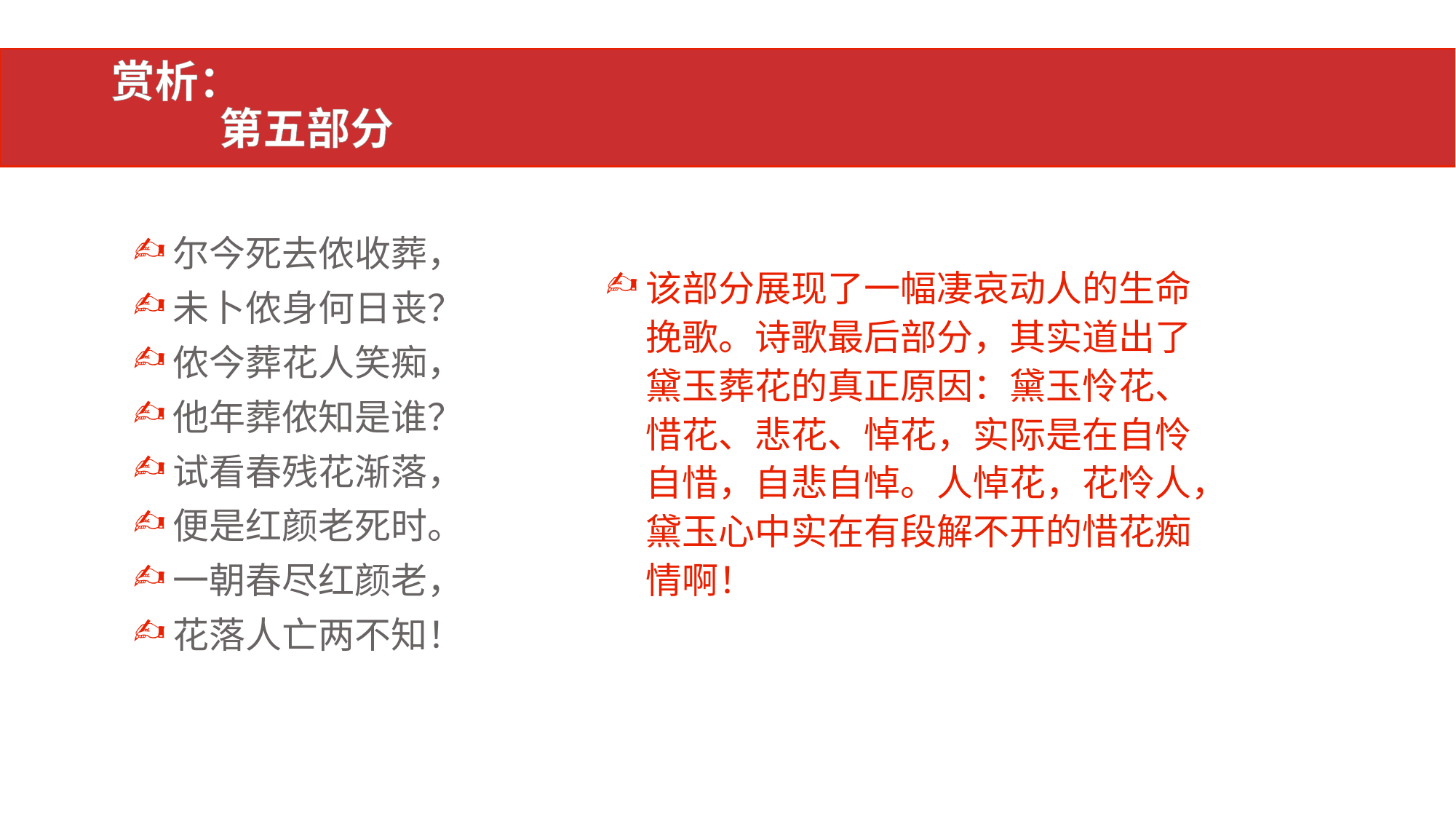

# 赏析： 第五部分
尔今死去侬收葬，
未卜侬身何日丧？
侬今葬花人笑痴，
他年葬侬知是谁？
试看春残花渐落，
便是红颜老死时。
一朝春尽红颜老，
花落人亡两不知！
该部分展现了一幅凄哀动人的生命挽歌。诗歌最后部分，其实道出了黛玉葬花的真正原因：黛玉怜花、惜花、悲花、悼花，实际是在自怜自惜，自悲自悼。人悼花，花怜人，黛玉心中实在有段解不开的惜花痴情啊！